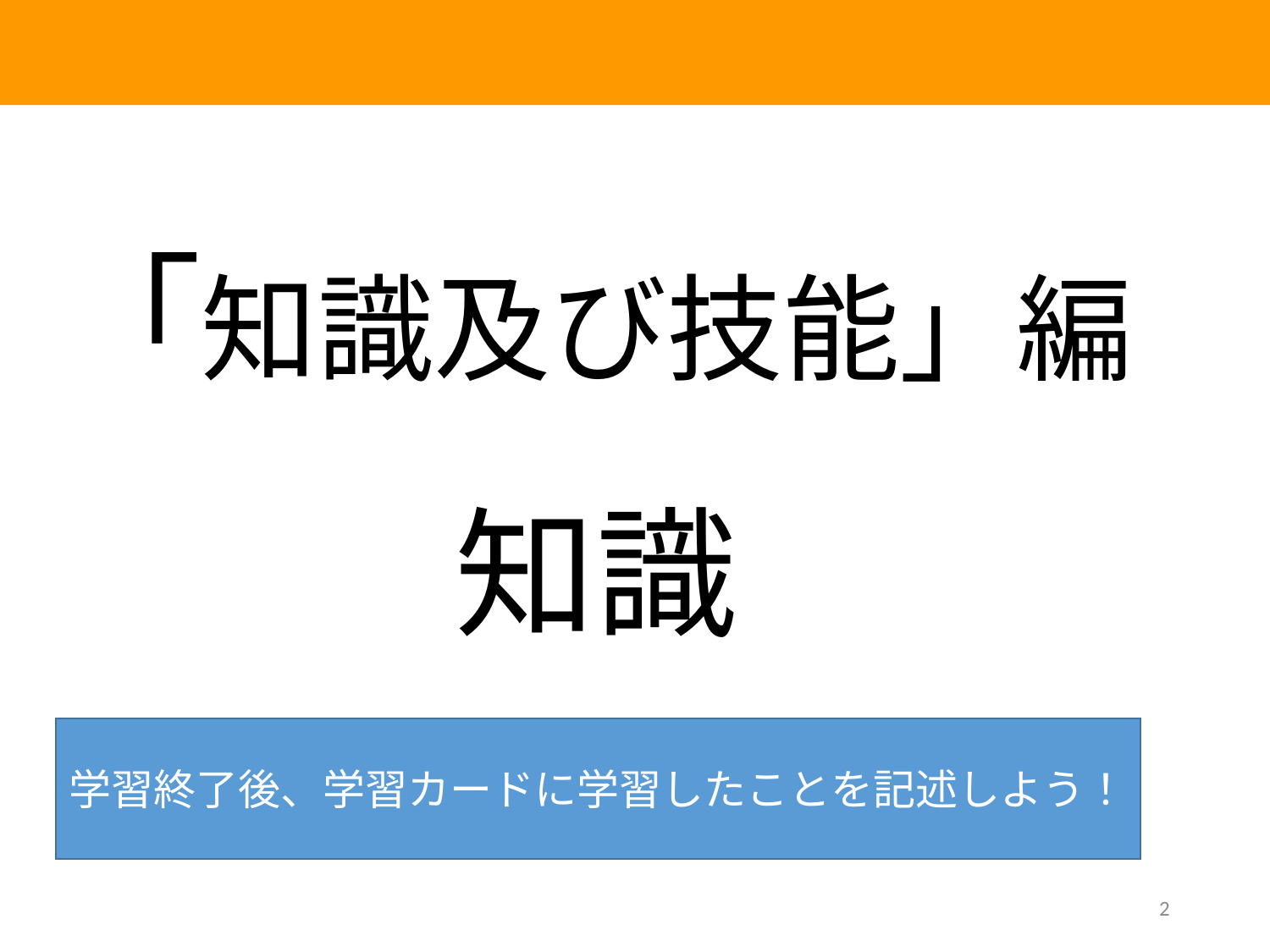

「知識及び技能」編

知識

学習終了後、学習カードに学習したことを記述しよう！
2